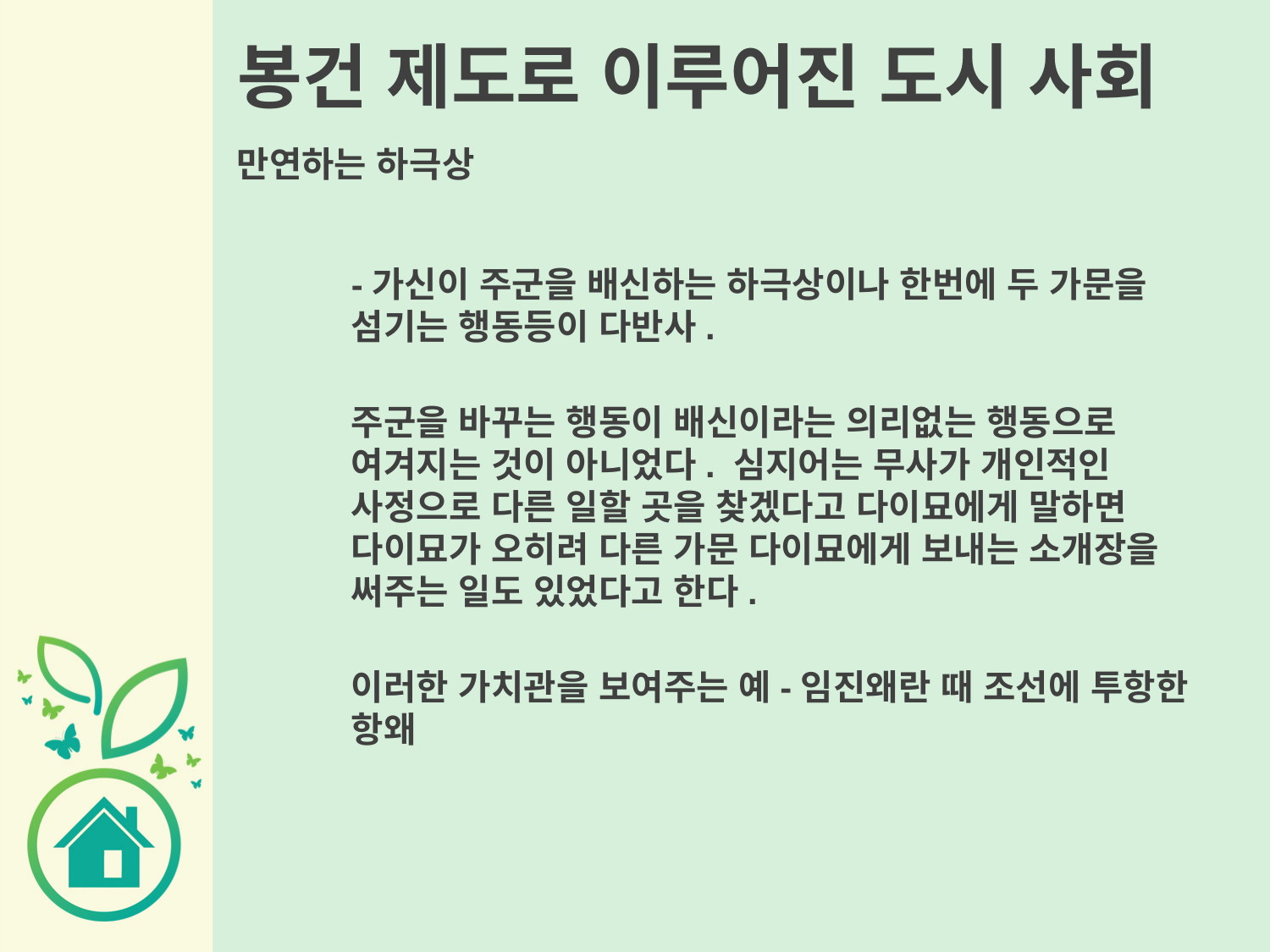

# 봉건 제도로 이루어진 도시 사회
만연하는 하극상
-가신이 주군을 배신하는 하극상이나 한번에 두 가문을 섬기는 행동등이 다반사.

주군을 바꾸는 행동이 배신이라는 의리없는 행동으로 여겨지는 것이 아니었다. 심지어는 무사가 개인적인 사정으로 다른 일할 곳을 찾겠다고 다이묘에게 말하면 다이묘가 오히려 다른 가문 다이묘에게 보내는 소개장을 써주는 일도 있었다고 한다.

이러한 가치관을 보여주는 예-임진왜란 때 조선에 투항한 항왜